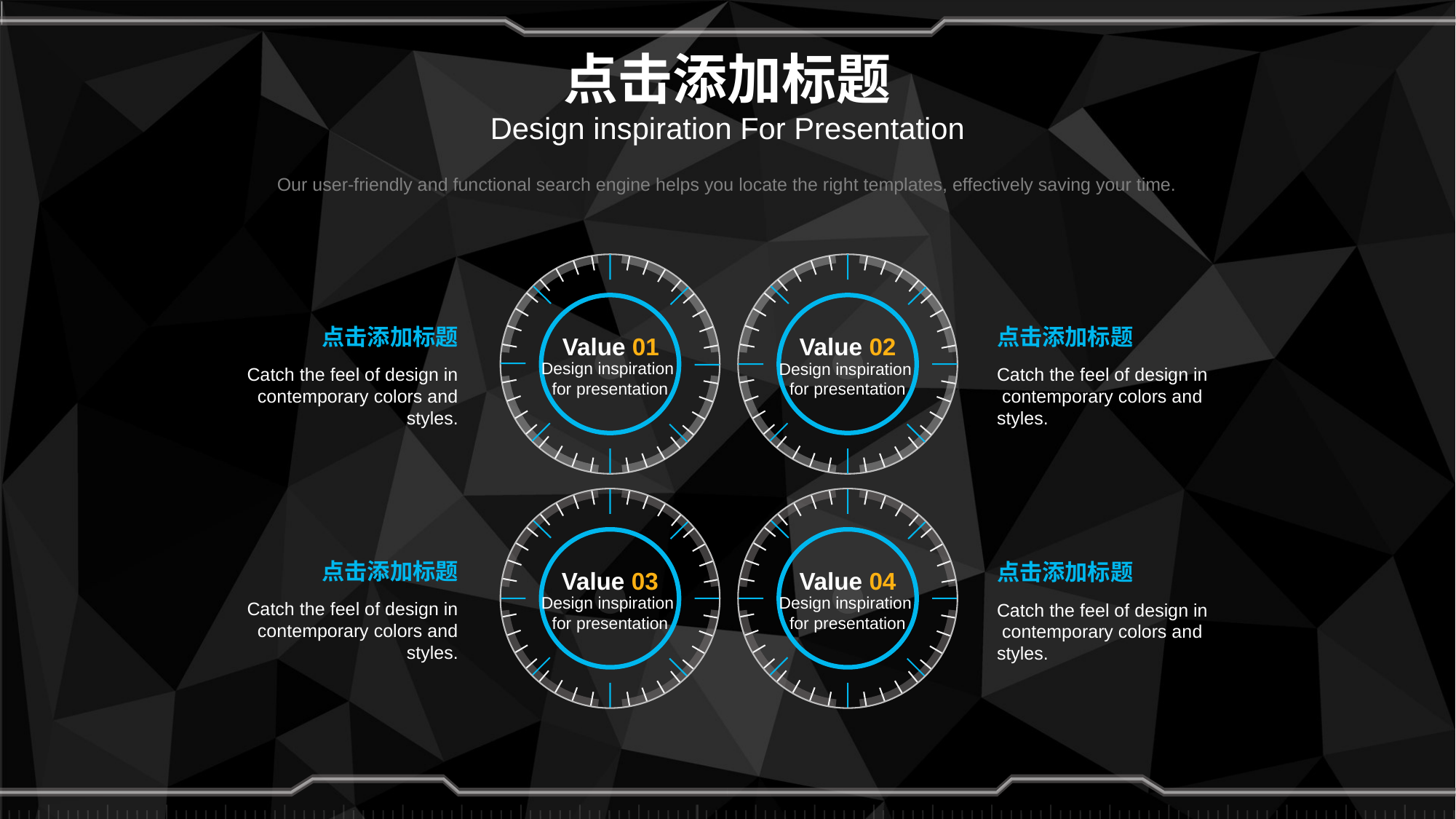

# 点击添加标题
Design inspiration For Presentation
Our user-friendly and functional search engine helps you locate the right templates, effectively saving your time.

Value 02
Design inspiration
for presentation

Value 01
Design inspiration
for presentation

点击添加标题
Catch the feel of design in
 contemporary colors and styles.
点击添加标题
Catch the feel of design in
 contemporary colors and styles.

Value 03
Design inspiration
for presentation

Value 04
Design inspiration
for presentation

点击添加标题
Catch the feel of design in
 contemporary colors and styles.
点击添加标题
Catch the feel of design in
 contemporary colors and styles.